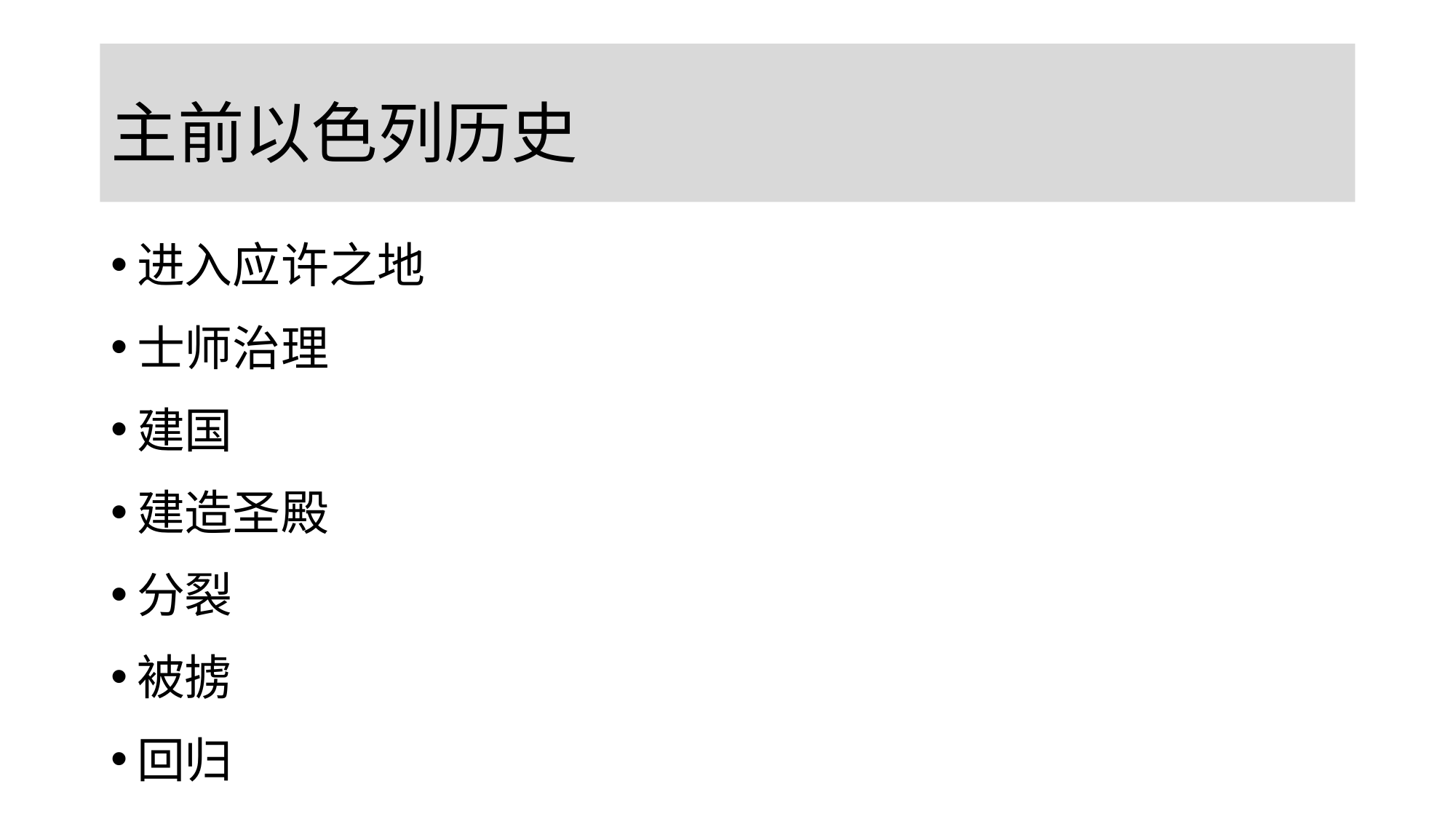

# 主前以色列历史
进入应许之地
士师治理
建国
建造圣殿
分裂
被掳
回归